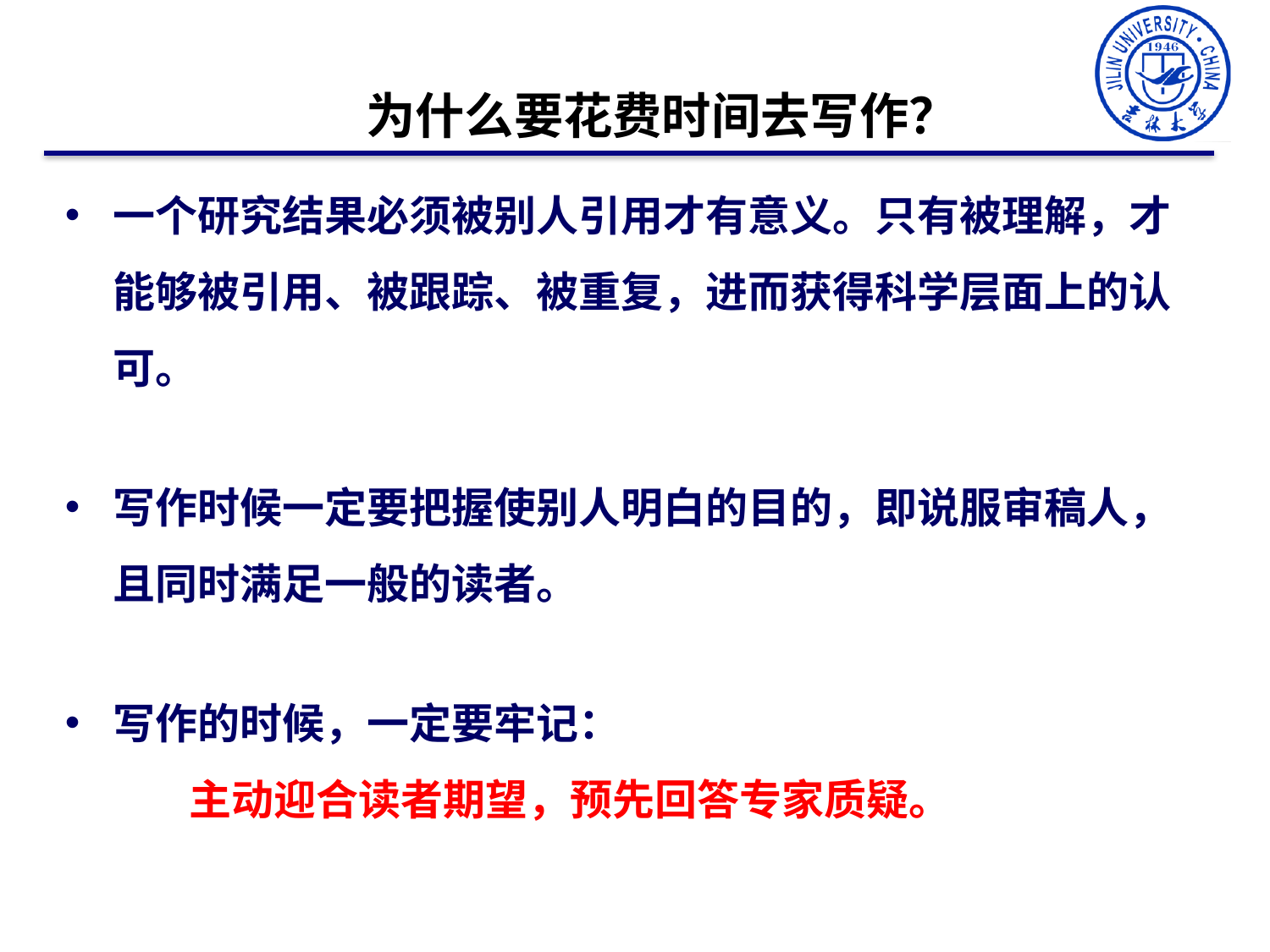

为什么要花费时间去写作？
一个研究结果必须被别人引用才有意义。只有被理解，才能够被引用、被跟踪、被重复，进而获得科学层面上的认可。

写作时候一定要把握使别人明白的目的，即说服审稿人，且同时满足一般的读者。

写作的时候，一定要牢记：
            主动迎合读者期望，预先回答专家质疑。